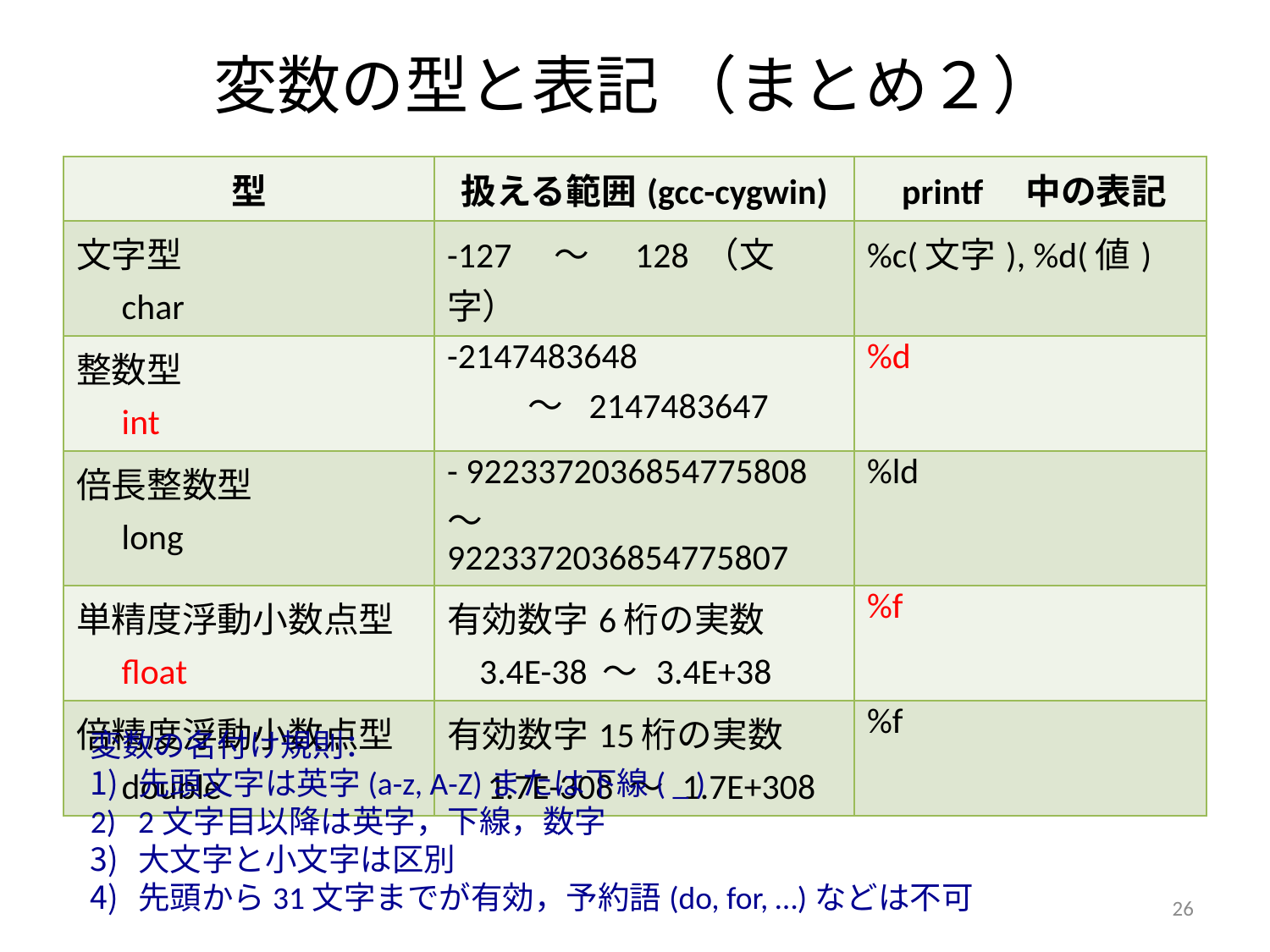

# 変数の型と表記 （まとめ２）
| 型 | 扱える範囲(gcc-cygwin) | printf　中の表記 |
| --- | --- | --- |
| 文字型 　char | -127　〜　128 （文字） | %c(文字), %d(値) |
| 整数型 　int | -2147483648 〜 2147483647 | %d |
| 倍長整数型 　long | - 9223372036854775808 〜 9223372036854775807 | %ld |
| 単精度浮動小数点型 　float | 有効数字6桁の実数 3.4E-38 〜 3.4E+38 | %f |
| 倍精度浮動小数点型 　double | 有効数字15桁の実数 1.7E-308 〜 1.7E+308 | %f |
変数の名付け規則：
先頭文字は英字(a-z, A-Z)または下線( _ )
2文字目以降は英字，下線，数字
大文字と小文字は区別
先頭から31文字までが有効，予約語(do, for, …)などは不可
26